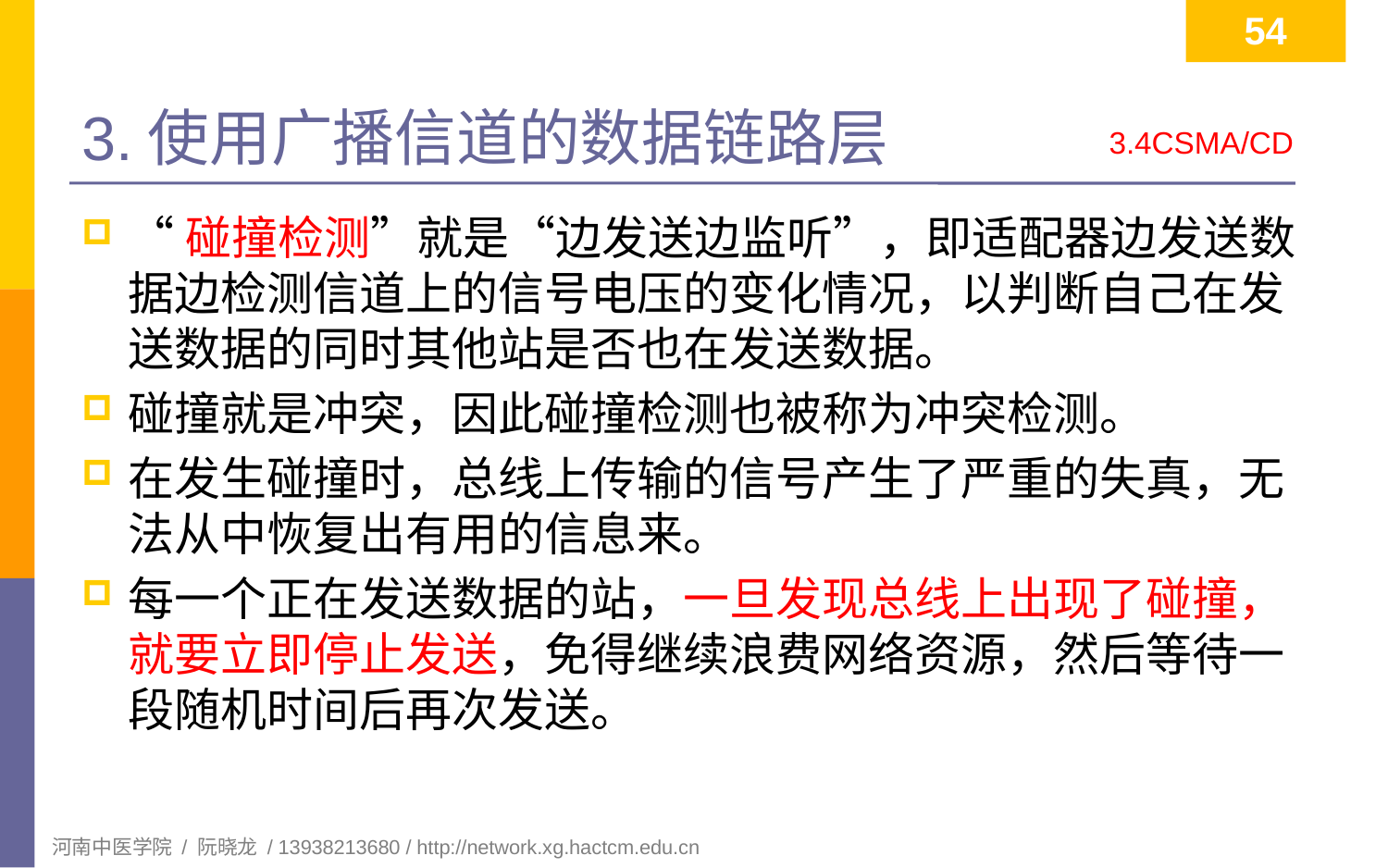

54
# 3.使用广播信道的数据链路层
3.4CSMA/CD
“碰撞检测”就是“边发送边监听”，即适配器边发送数据边检测信道上的信号电压的变化情况，以判断自己在发送数据的同时其他站是否也在发送数据。
碰撞就是冲突，因此碰撞检测也被称为冲突检测。
在发生碰撞时，总线上传输的信号产生了严重的失真，无法从中恢复出有用的信息来。
每一个正在发送数据的站，一旦发现总线上出现了碰撞，就要立即停止发送，免得继续浪费网络资源，然后等待一段随机时间后再次发送。